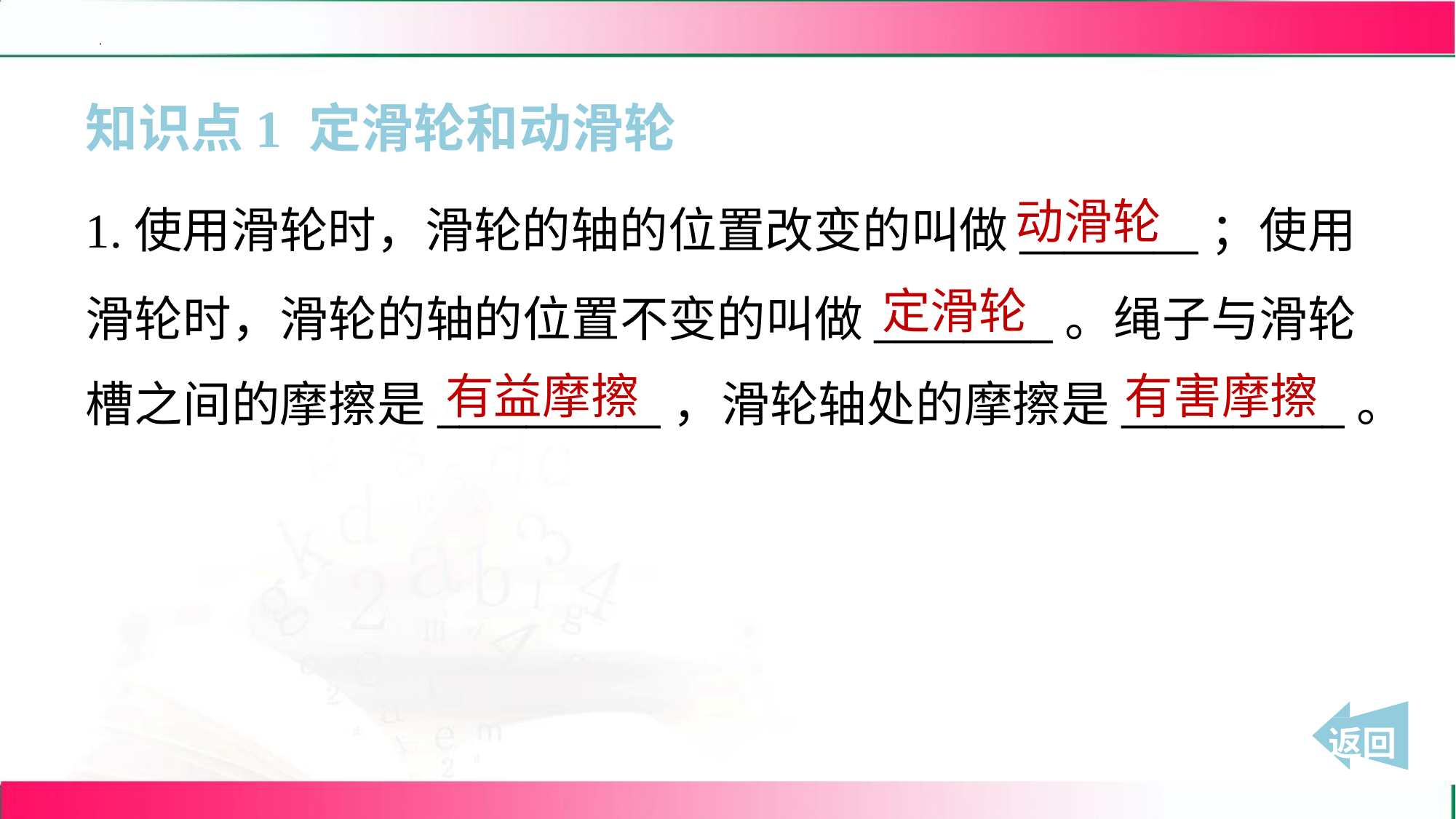

知识点1 定滑轮和动滑轮
动滑轮
1.使用滑轮时，滑轮的轴的位置改变的叫做________；使用
滑轮时，滑轮的轴的位置不变的叫做________。绳子与滑轮
槽之间的摩擦是__________，滑轮轴处的摩擦是__________。
定滑轮
有益摩擦
有害摩擦
 返回